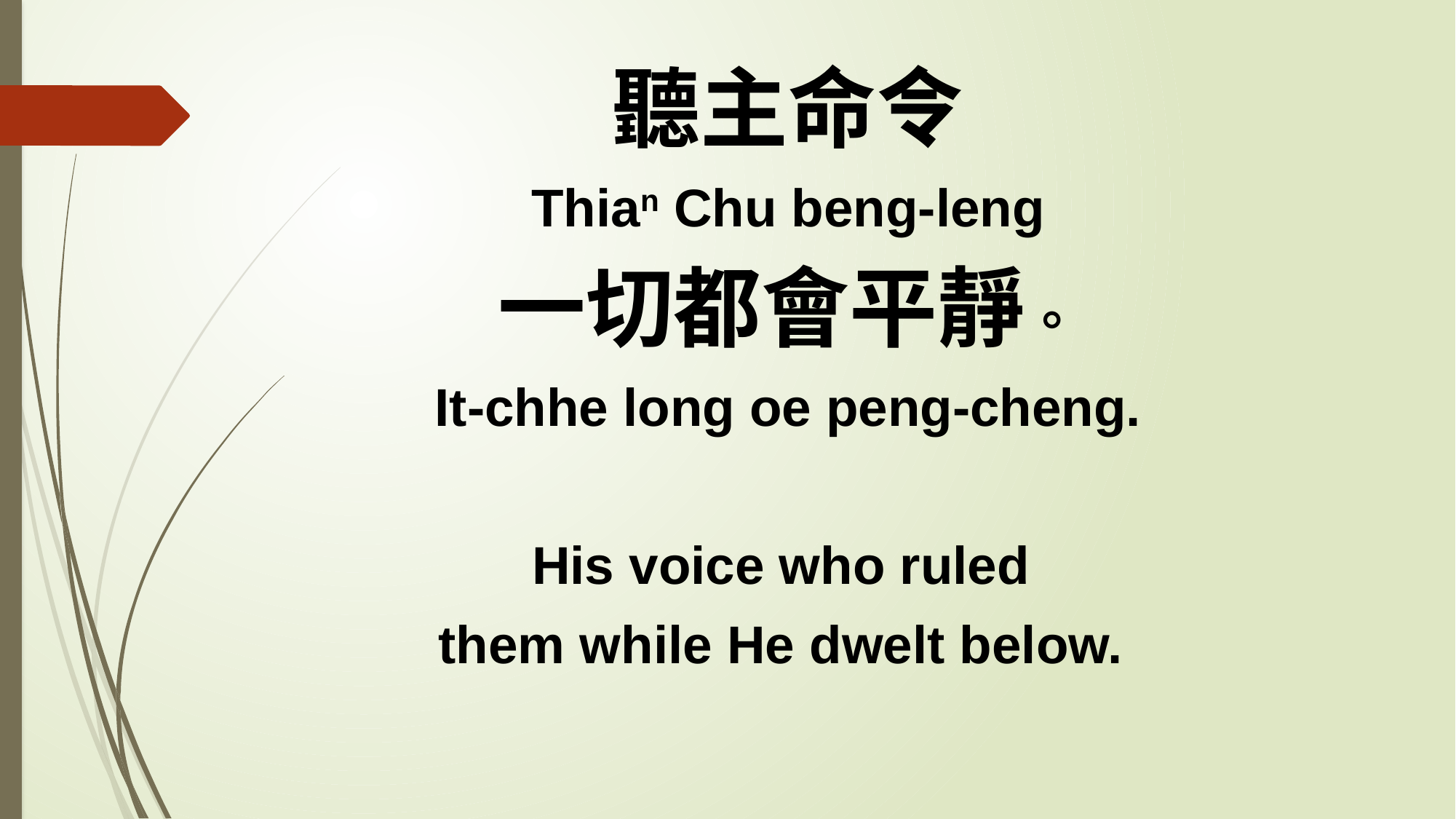

聽主命令
Thian Chu beng-leng
一切都會平靜。
It-chhe long oe peng-cheng.

His voice who ruled
them while He dwelt below.